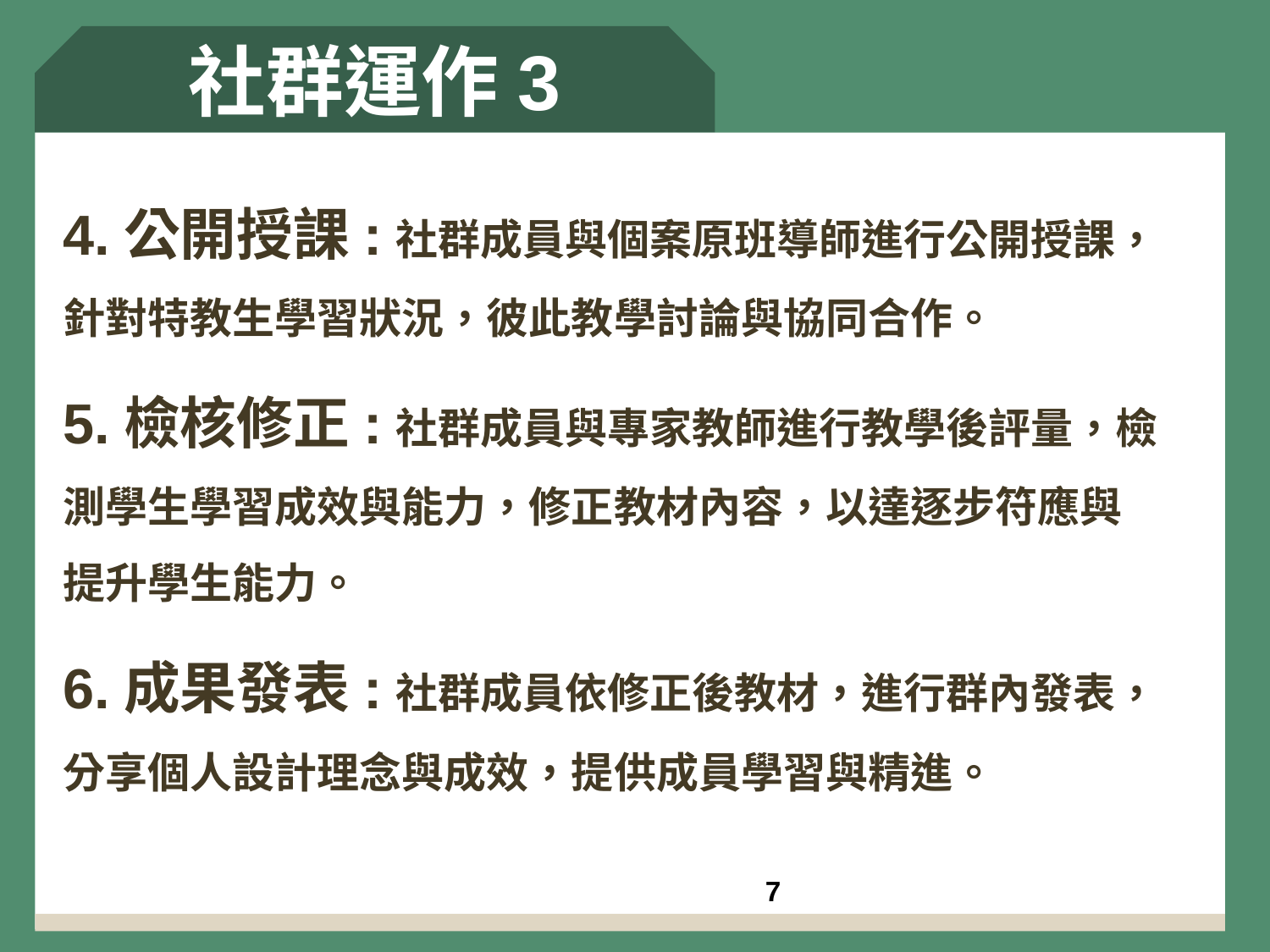

# 社群運作3

4.公開授課:社群成員與個案原班導師進行公開授課，針對特教生學習狀況，彼此教學討論與協同合作。
5.檢核修正:社群成員與專家教師進行教學後評量，檢測學生學習成效與能力，修正教材內容，以達逐步符應與提升學生能力。
6.成果發表:社群成員依修正後教材，進行群內發表，分享個人設計理念與成效，提供成員學習與精進。
7